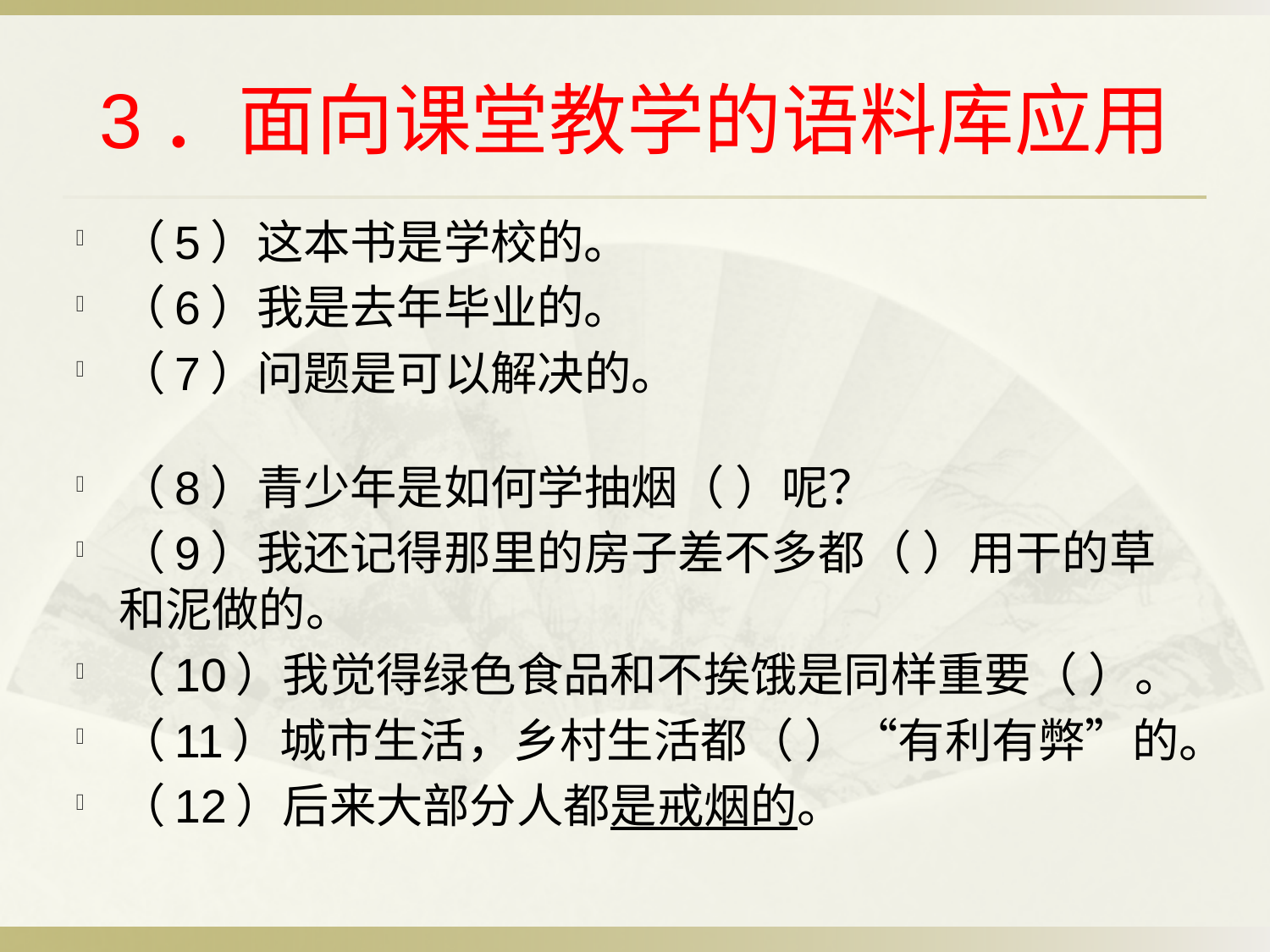

# 3．面向课堂教学的语料库应用
（5）这本书是学校的。
（6）我是去年毕业的。
（7）问题是可以解决的。

（8）青少年是如何学抽烟（ ）呢？
（9）我还记得那里的房子差不多都（ ）用干的草和泥做的。
（10）我觉得绿色食品和不挨饿是同样重要（ ）。
（11）城市生活，乡村生活都（ ）“有利有弊”的。
（12）后来大部分人都是戒烟的。